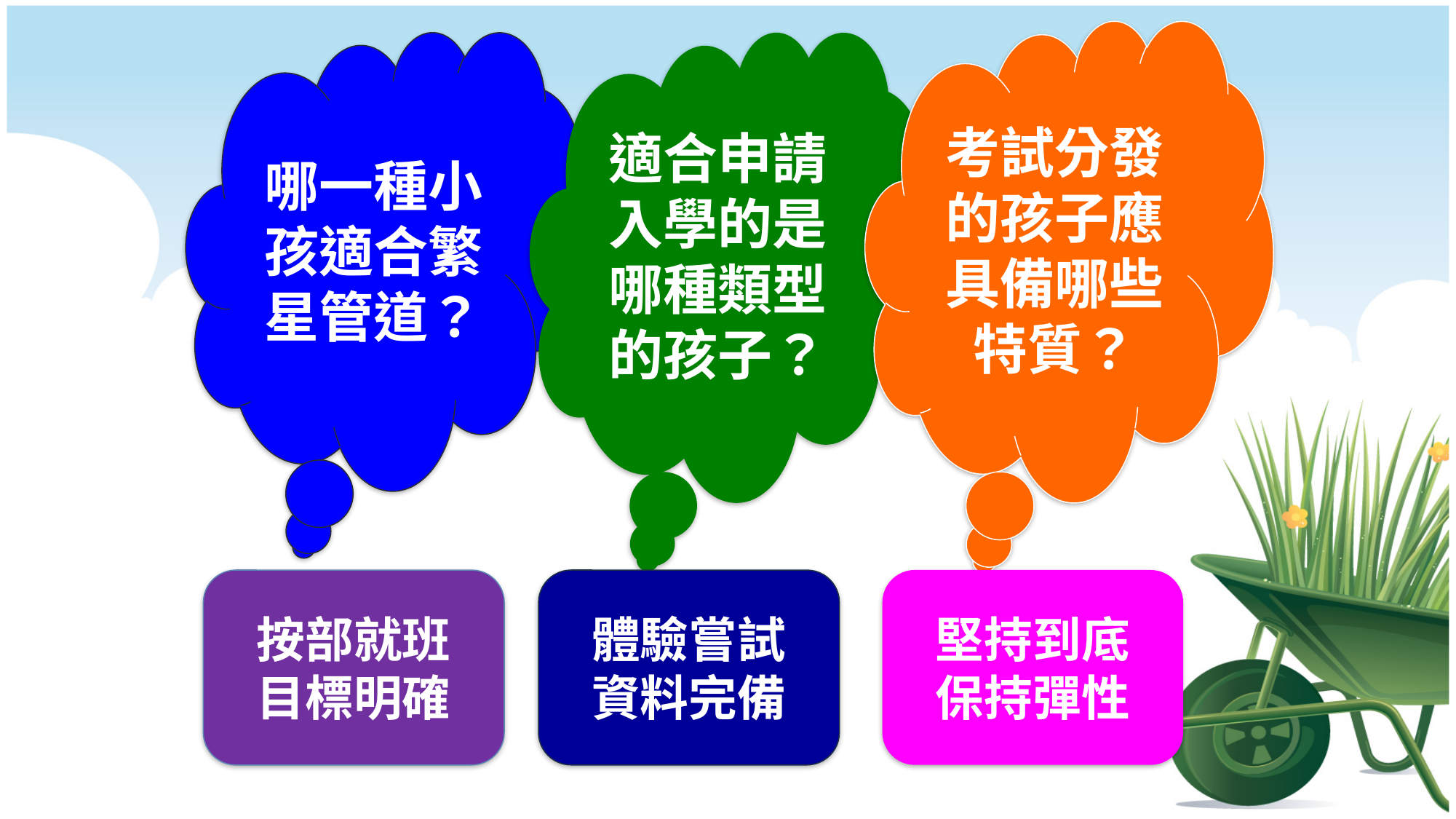

考試分發的孩子應具備哪些特質？
哪一種小孩適合繁星管道？
適合申請入學的是哪種類型的孩子？
堅持到底
保持彈性
按部就班
目標明確
體驗嘗試
資料完備